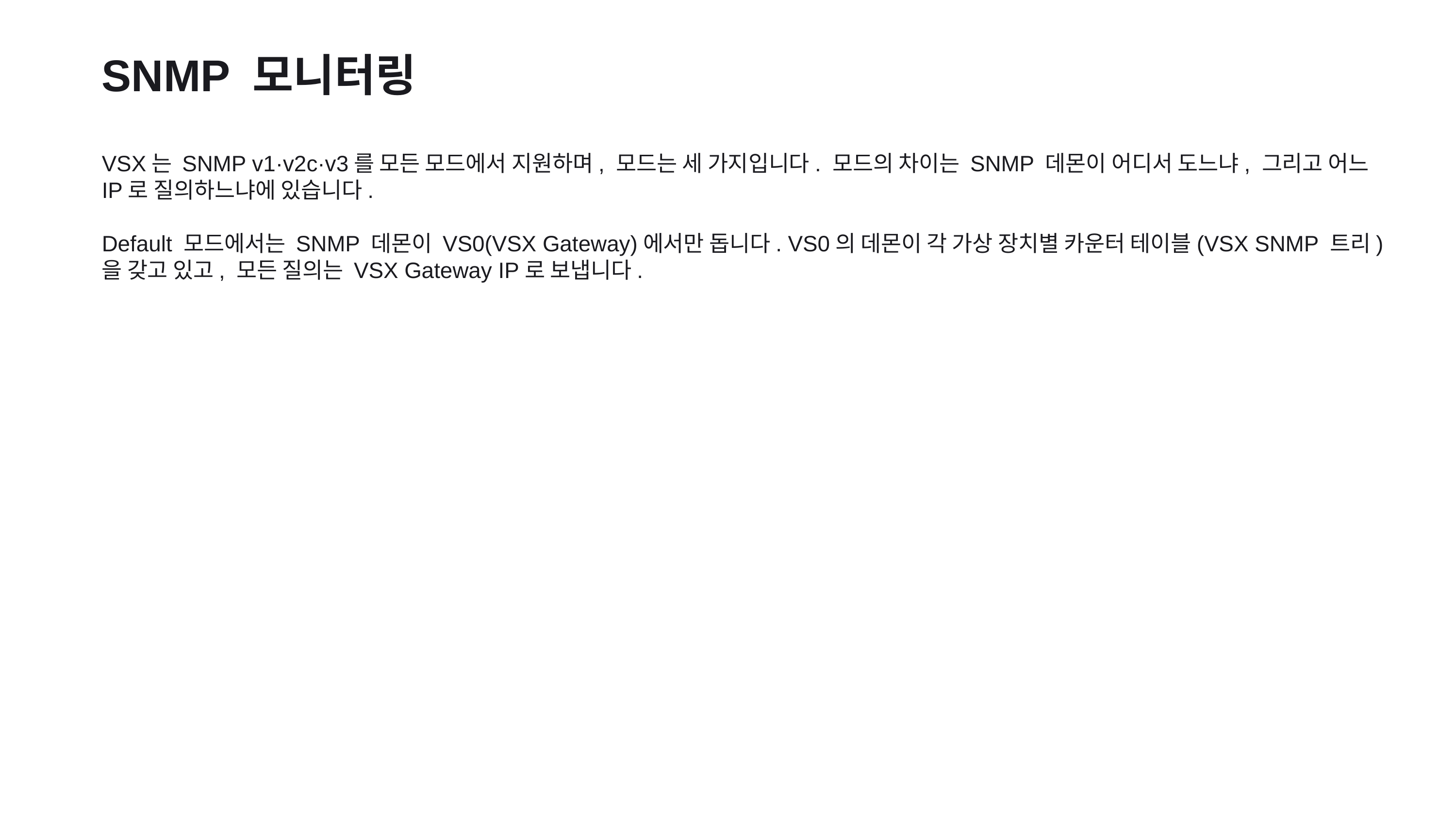

SNMP 모니터링
VSX는 SNMP v1·v2c·v3를 모든 모드에서 지원하며, 모드는 세 가지입니다. 모드의 차이는 SNMP 데몬이 어디서 도느냐, 그리고 어느 IP로 질의하느냐에 있습니다.

Default 모드에서는 SNMP 데몬이 VS0(VSX Gateway)에서만 돕니다. VS0의 데몬이 각 가상 장치별 카운터 테이블(VSX SNMP 트리)을 갖고 있고, 모든 질의는 VSX Gateway IP로 보냅니다.